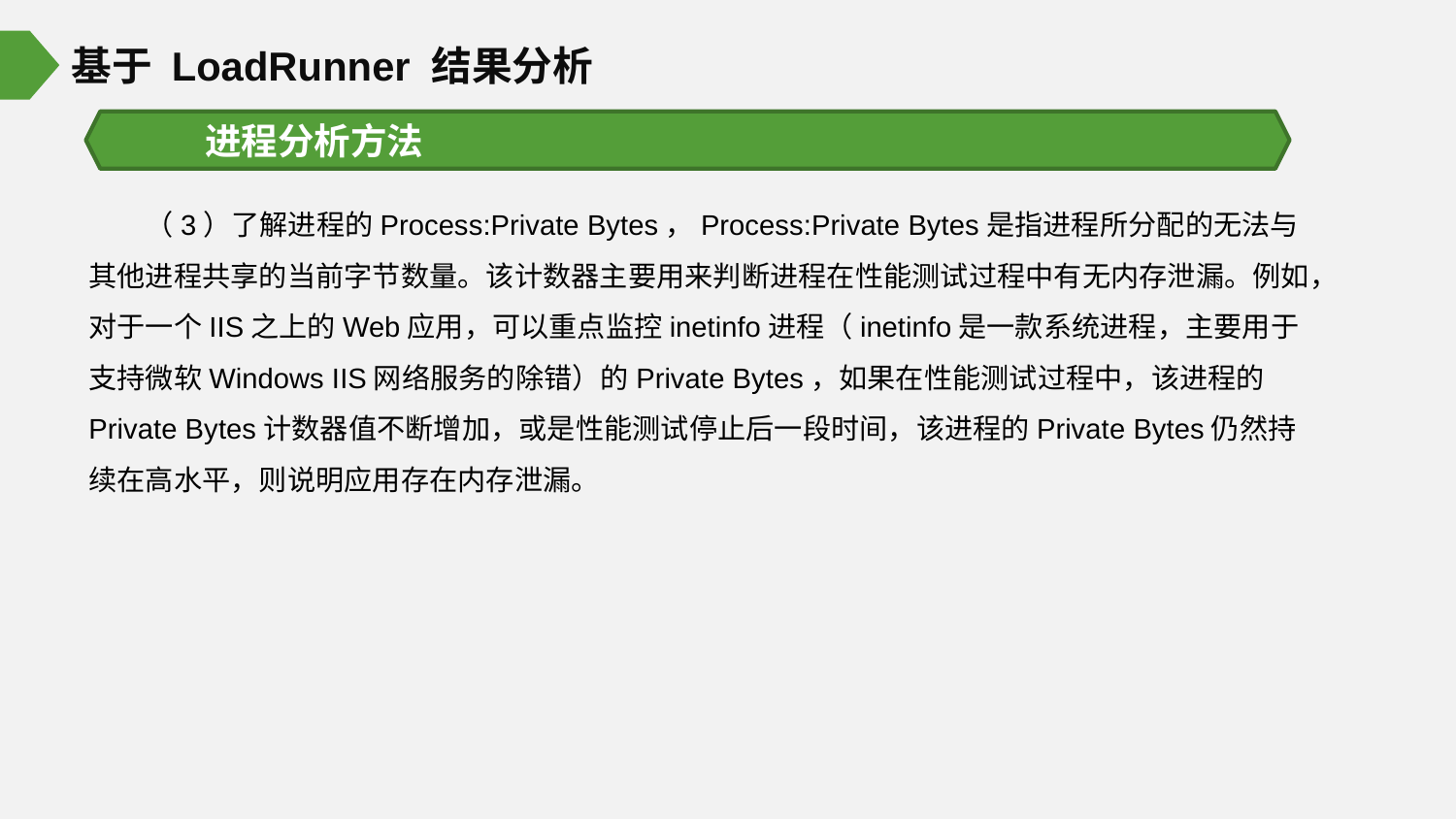

基于 LoadRunner 结果分析
进程分析方法
（3）了解进程的Process:Private Bytes，Process:Private Bytes是指进程所分配的无法与其他进程共享的当前字节数量。该计数器主要用来判断进程在性能测试过程中有无内存泄漏。例如，对于一个IIS之上的Web应用，可以重点监控inetinfo进程（inetinfo是一款系统进程，主要用于支持微软Windows IIS网络服务的除错）的Private Bytes，如果在性能测试过程中，该进程的Private Bytes计数器值不断增加，或是性能测试停止后一段时间，该进程的Private Bytes仍然持续在高水平，则说明应用存在内存泄漏。